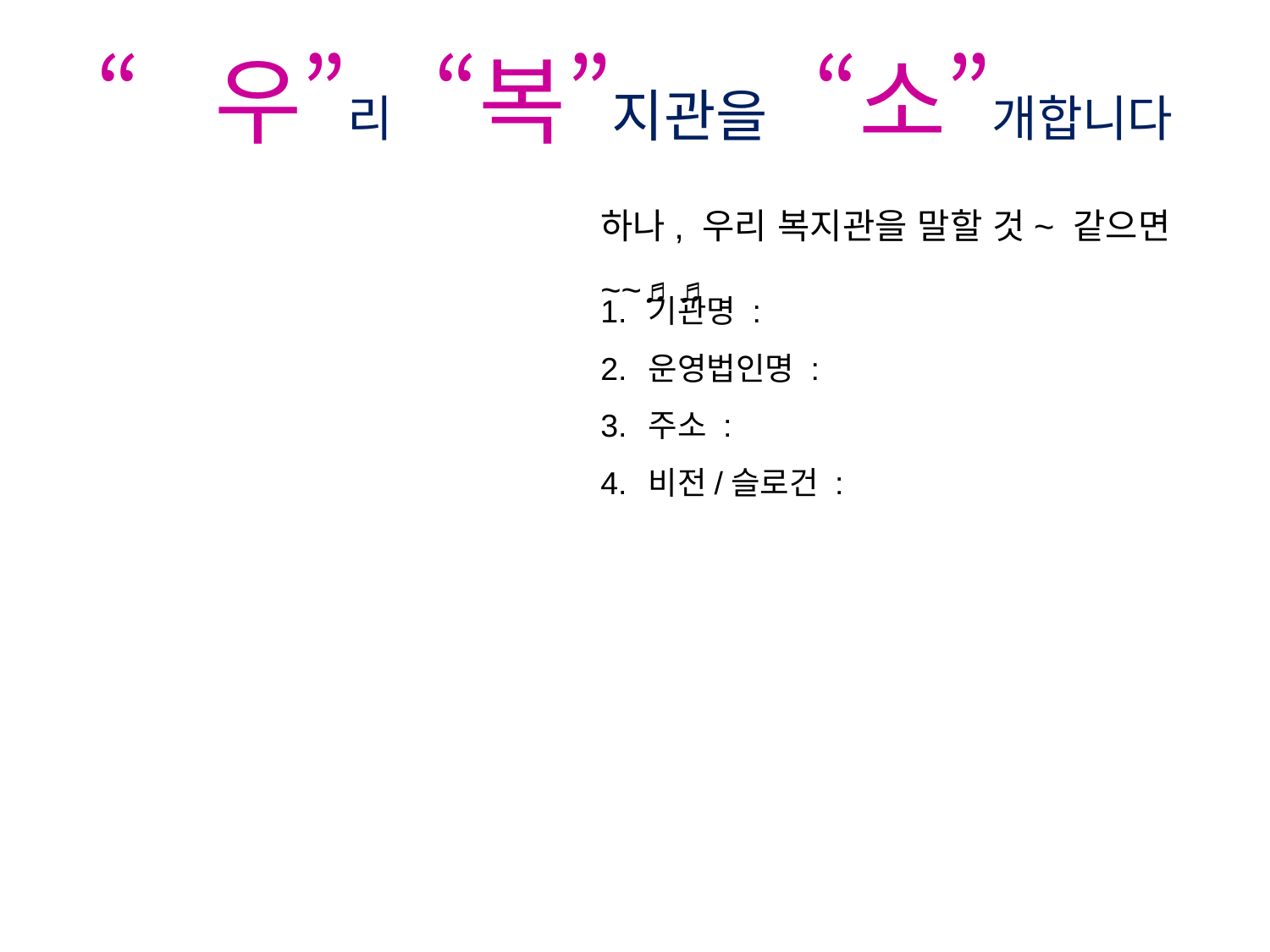

“우”리   “복”지관을   “소”개합니다
하나, 우리 복지관을 말할 것~ 같으면~~♬♬

기관명 :
운영법인명 :
주소 :
비전/슬로건 :